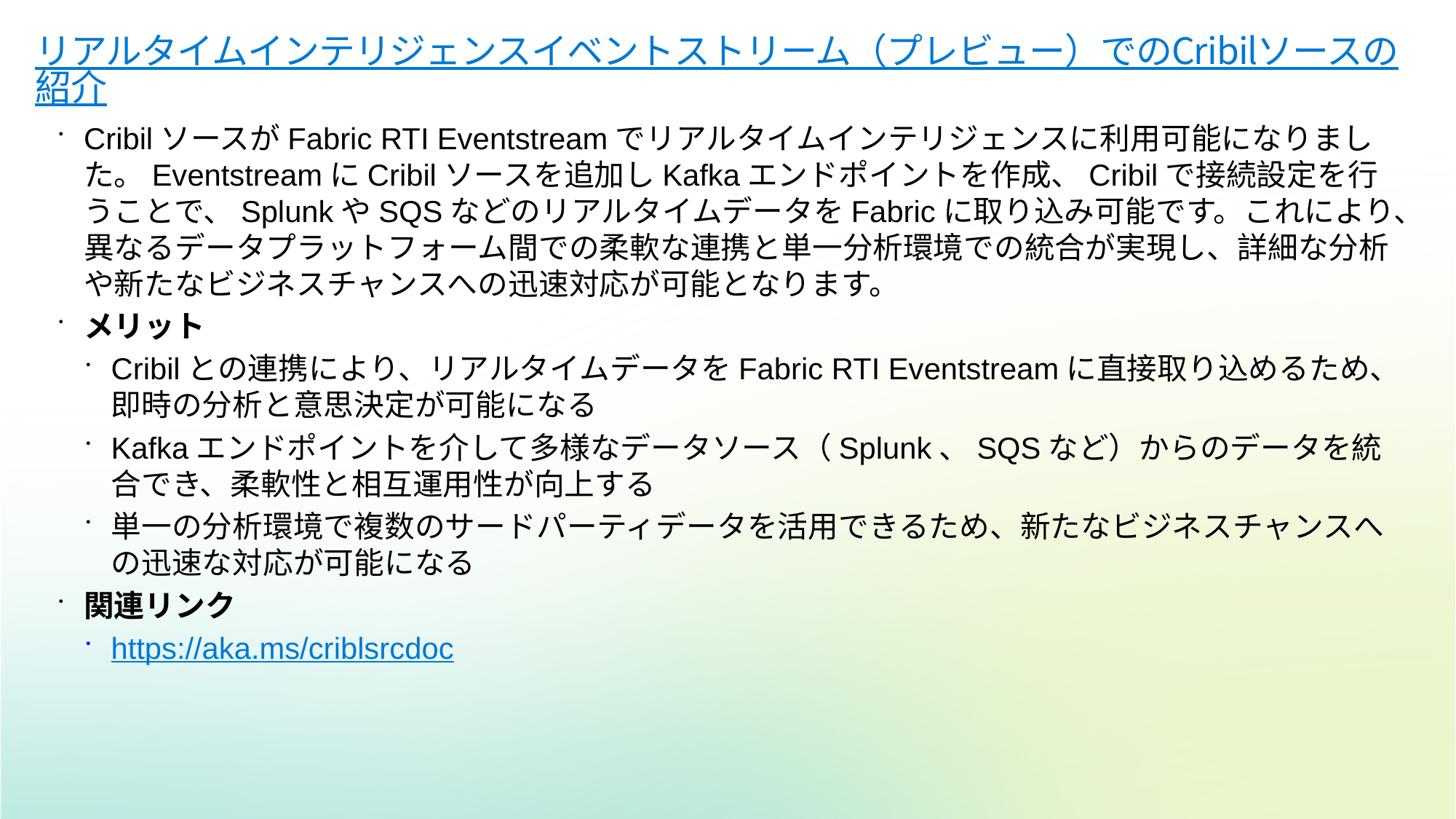

# リアルタイムインテリジェンスイベントストリーム（プレビュー）でのCribilソースの紹介
CribilソースがFabric RTI Eventstreamでリアルタイムインテリジェンスに利用可能になりました。EventstreamにCribilソースを追加しKafkaエンドポイントを作成、Cribilで接続設定を行うことで、SplunkやSQSなどのリアルタイムデータをFabricに取り込み可能です。これにより、異なるデータプラットフォーム間での柔軟な連携と単一分析環境での統合が実現し、詳細な分析や新たなビジネスチャンスへの迅速対応が可能となります。
メリット
Cribilとの連携により、リアルタイムデータをFabric RTI Eventstreamに直接取り込めるため、即時の分析と意思決定が可能になる
Kafkaエンドポイントを介して多様なデータソース（Splunk、SQSなど）からのデータを統合でき、柔軟性と相互運用性が向上する
単一の分析環境で複数のサードパーティデータを活用できるため、新たなビジネスチャンスへの迅速な対応が可能になる
関連リンク
https://aka.ms/criblsrcdoc